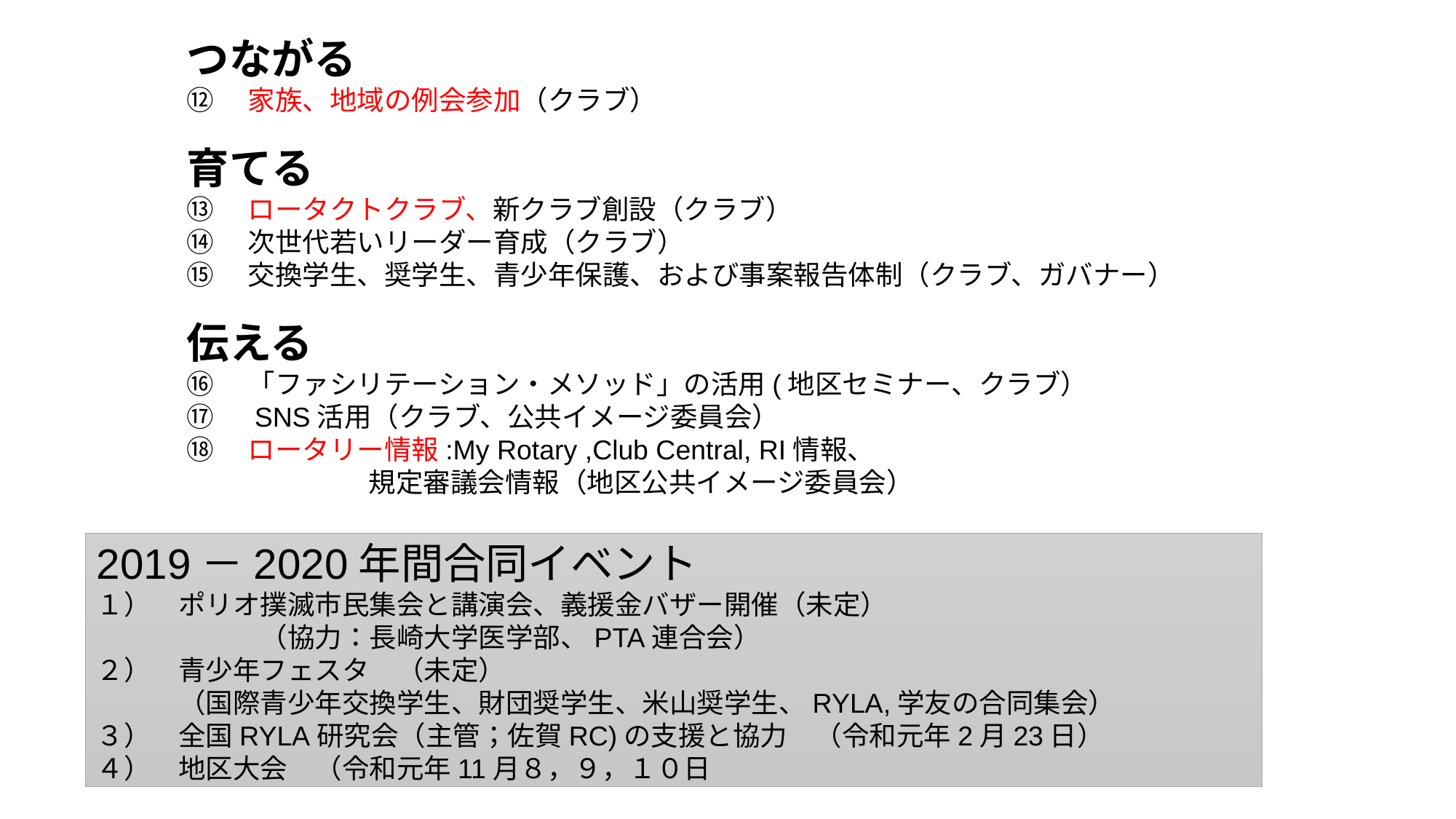

つながる
⑫　家族、地域の例会参加（クラブ）

育てる
⑬　ロータクトクラブ、新クラブ創設（クラブ）
⑭　次世代若いリーダー育成（クラブ）
⑮　交換学生、奨学生、青少年保護、および事案報告体制（クラブ、ガバナー）

伝える
⑯　「ファシリテーション・メソッド」の活用(地区セミナー、クラブ）
⑰　SNS活用（クラブ、公共イメージ委員会）
⑱　ロータリー情報:My Rotary ,Club Central, RI情報、
　　規定審議会情報（地区公共イメージ委員会）
2019－2020年間合同イベント
１）　ポリオ撲滅市民集会と講演会、義援金バザー開催（未定）
　　　　　　（協力：長崎大学医学部、PTA連合会）
２）　青少年フェスタ　（未定）
　　　（国際青少年交換学生、財団奨学生、米山奨学生、RYLA,学友の合同集会）
３）　全国RYLA研究会（主管；佐賀RC)の支援と協力　（令和元年2月23日）
４）　地区大会　（令和元年11月８，９，１０日